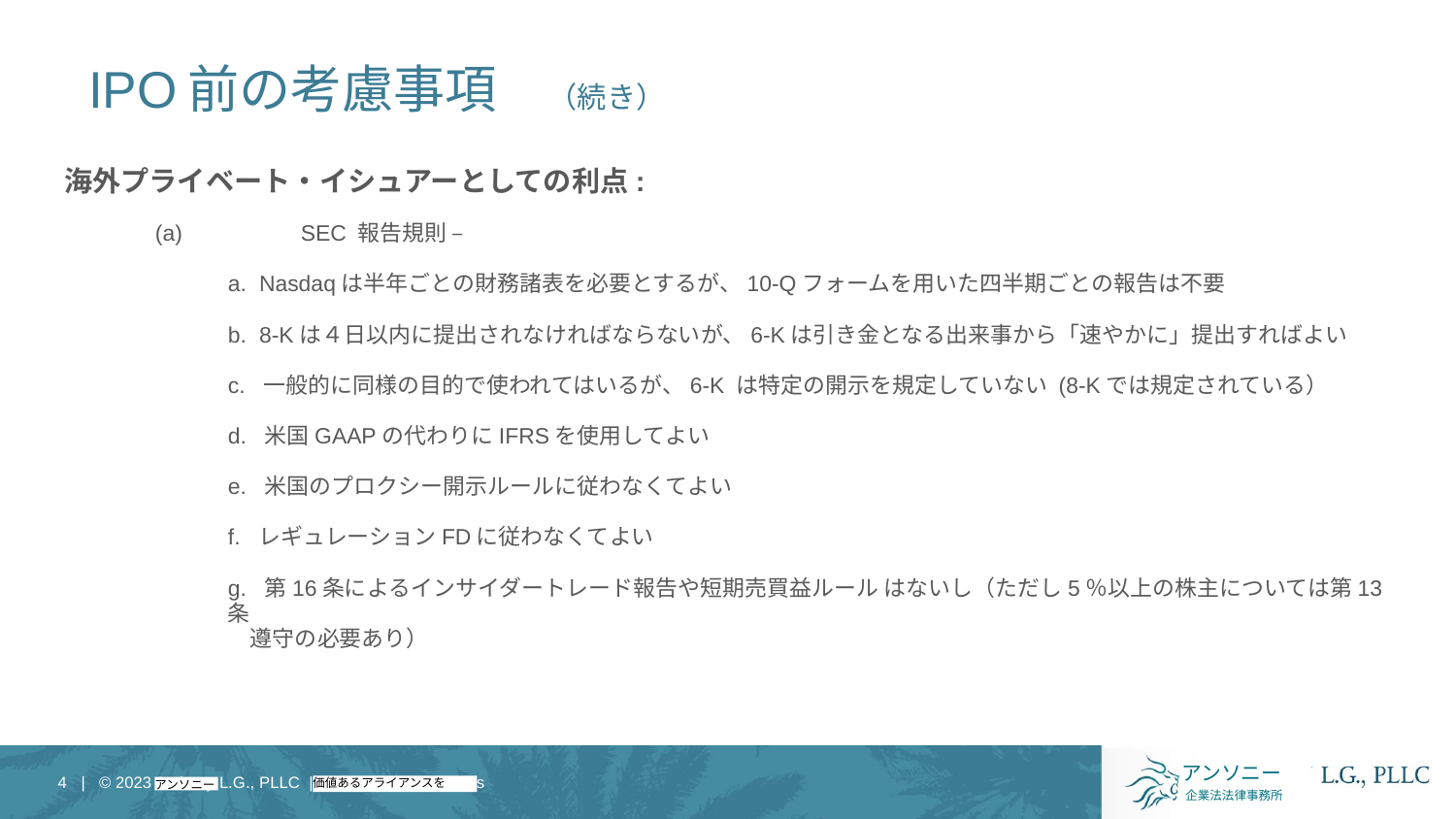

#
IPO前の考慮事項　（続き）

海外プライベート・イシュアーとしての利点:

(a)	SEC 報告規則 –

a.  Nasdaqは半年ごとの財務諸表を必要とするが、10-Qフォームを用いた四半期ごとの報告は不要

b.  8-Kは４日以内に提出されなければならないが、6-Kは引き金となる出来事から「速やかに」提出すればよい

c.  一般的に同様の目的で使われてはいるが、6-K は特定の開示を規定していない (8-Kでは規定されている）

d.  米国GAAPの代わりにIFRSを使用してよい

e.  米国のプロクシー開示ルールに従わなくてよい

f.  レギュレーションFDに従わなくてよい

g.  第16条によるインサイダートレード報告や短期売買益ルール はないし（ただし5％以上の株主については第13条
　遵守の必要あり）

アンソニー
価値あるアライアンスを
アンソニー
企業法法律事務所